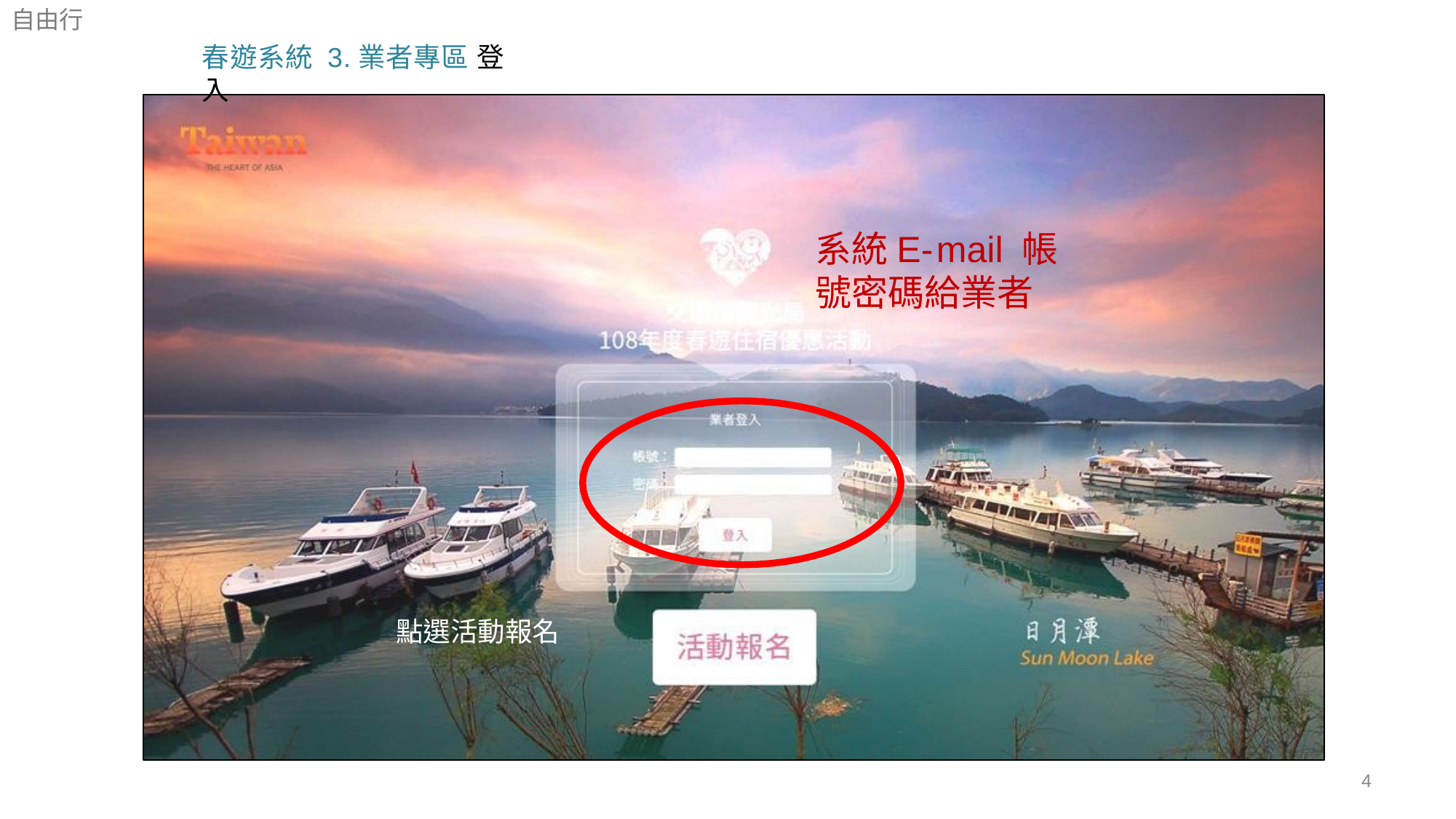

自由行
春遊系統 3.業者專區 登入
# 系統E-mail 帳號密碼給業者

點選活動報名
4